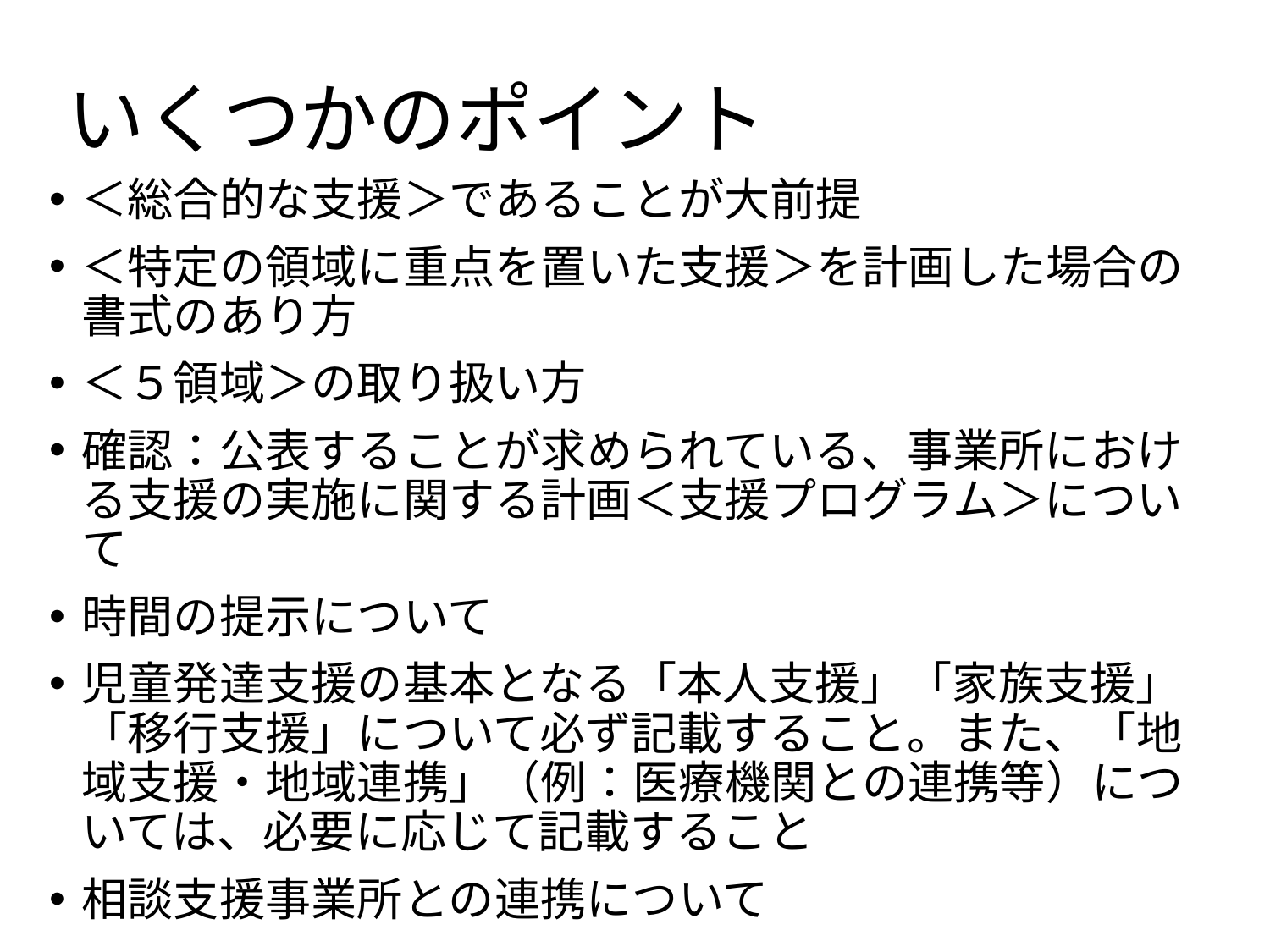

# いくつかのポイント
＜総合的な支援＞であることが大前提
＜特定の領域に重点を置いた支援＞を計画した場合の書式のあり方
＜５領域＞の取り扱い方
確認：公表することが求められている、事業所における支援の実施に関する計画＜支援プログラム＞について
時間の提示について
児童発達支援の基本となる「本人支援」「家族支援」「移行支援」について必ず記載すること。また、「地域支援・地域連携」（例：医療機関との連携等）については、必要に応じて記載すること
相談支援事業所との連携について